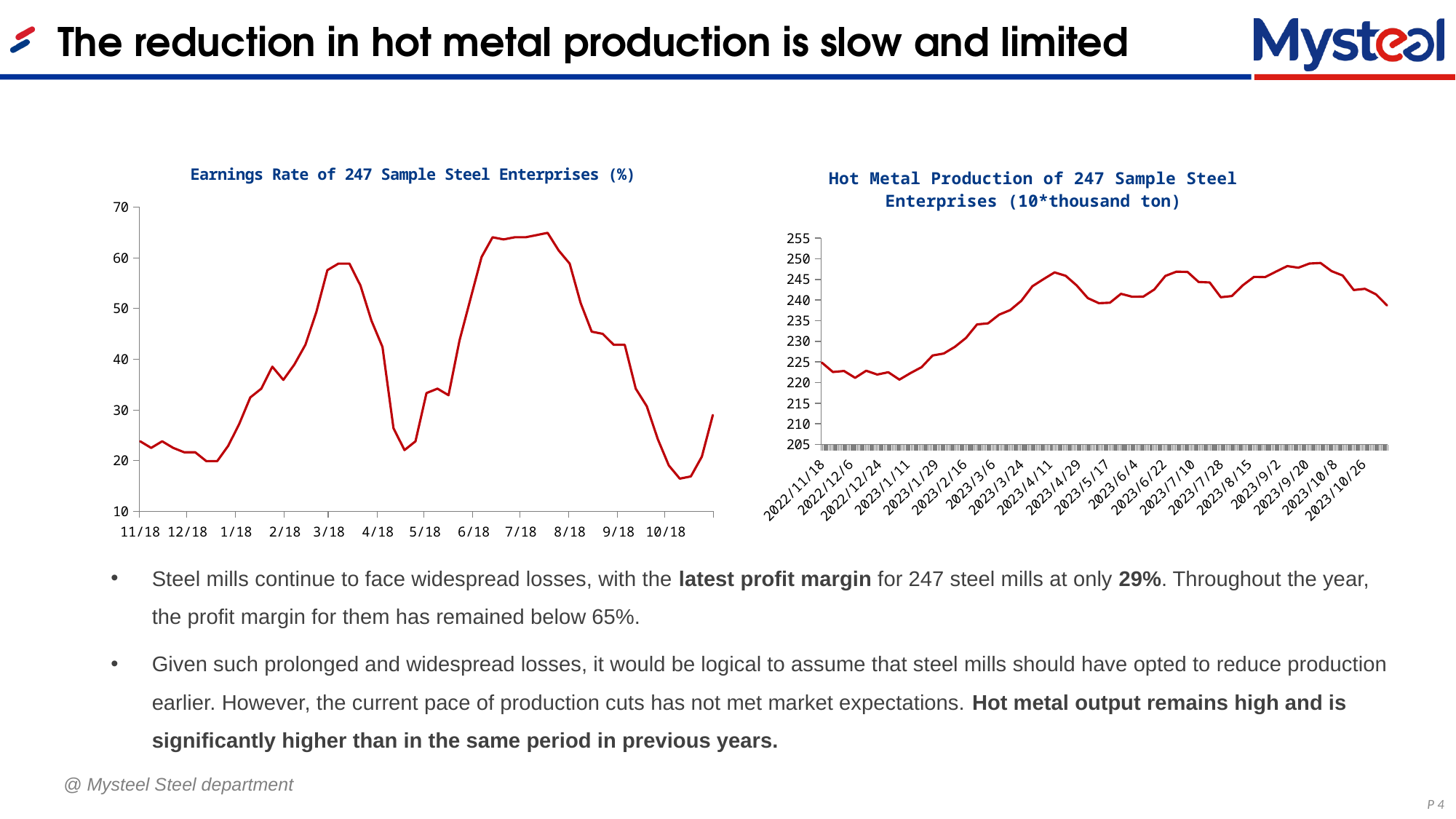

The reduction in hot metal production is slow and limited

### Chart: Earnings Rate of 247 Sample Steel Enterprises (%)

| Category | 247家钢铁企业：盈利率：中国（周） |
|---|---|
| 45247 | 29.0 |
| 45240 | 20.78 |
| 45233 | 16.88 |
| 45226 | 16.45 |
| 45219 | 19.05 |
| 45212 | 24.24 |
| 45205 | 30.74 |
| 45198 | 34.2 |
| 45191 | 42.86 |
| 45184 | 42.86 |
| 45177 | 45.02 |
| 45170 | 45.45 |
| 45163 | 51.08 |
| 45156 | 58.87 |
| 45149 | 61.47 |
| 45142 | 64.94 |
| 45135 | 64.5 |
| 45128 | 64.07 |
| 45121 | 64.07 |
| 45114 | 63.64 |
| 45107 | 64.07 |
| 45100 | 60.17 |
| 45093 | 51.95 |
| 45086 | 43.72 |
| 45079 | 32.9 |
| 45072 | 34.2 |
| 45065 | 33.33 |
| 45058 | 23.81 |
| 45051 | 22.08 |
| 45044 | 26.41 |
| 45037 | 42.42 |
| 45030 | 47.62 |
| 45023 | 54.55 |
| 45016 | 58.87 |
| 45009 | 58.87 |
| 45002 | 57.58 |
| 44995 | 49.35 |
| 44988 | 42.86 |
| 44981 | 38.96 |
| 44974 | 35.93 |
| 44967 | 38.53 |
| 44960 | 34.2 |
| 44953 | 32.47 |
| 44946 | 27.27 |
| 44939 | 22.94 |
| 44932 | 19.91 |
| 44925 | 19.91 |
| 44918 | 21.65 |
| 44911 | 21.65 |
| 44904 | 22.51 |
| 44897 | 23.81 |
| 44890 | 22.51 |
| 44883 | 23.81 |

### Chart: Hot Metal Production of 247 Sample Steel Enterprises (10*thousand ton)

| Category | 247家钢铁企业：铁水：日均产量：中国（周） |
|---|---|
| 45240 | 238.72 |
| 45233 | 241.4 |
| 45226 | 242.73 |
| 45219 | 242.44 |
| 45212 | 245.95 |
| 45205 | 247.01 |
| 45198 | 248.99 |
| 45191 | 248.85 |
| 45184 | 247.84 |
| 45177 | 248.24 |
| 45170 | 246.92 |
| 45163 | 245.57 |
| 45156 | 245.62 |
| 45149 | 243.6 |
| 45142 | 240.98 |
| 45135 | 240.69 |
| 45128 | 244.27 |
| 45121 | 244.38 |
| 45114 | 246.82 |
| 45107 | 246.88 |
| 45100 | 245.85 |
| 45093 | 242.56 |
| 45086 | 240.82 |
| 45079 | 240.81 |
| 45072 | 241.52 |
| 45065 | 239.36 |
| 45058 | 239.25 |
| 45051 | 240.48 |
| 45044 | 243.54 |
| 45037 | 245.88 |
| 45030 | 246.7 |
| 45023 | 245.07 |
| 45016 | 243.35 |
| 45009 | 239.82 |
| 45002 | 237.58 |
| 44995 | 236.47 |
| 44988 | 234.36 |
| 44981 | 234.1 |
| 44974 | 230.81 |
| 44967 | 228.66 |
| 44960 | 227.04 |
| 44953 | 226.57 |
| 44946 | 223.74 |
| 44939 | 222.3 |
| 44932 | 220.72 |
| 44925 | 222.51 |
| 44918 | 221.95 |
| 44911 | 222.88 |
| 44904 | 221.16 |
| 44897 | 222.81 |
| 44890 | 222.56 |
| 44883 | 224.85 |
Steel mills continue to face widespread losses, with the latest profit margin for 247 steel mills at only 29%. Throughout the year, the profit margin for them has remained below 65%.
Given such prolonged and widespread losses, it would be logical to assume that steel mills should have opted to reduce production earlier. However, the current pace of production cuts has not met market expectations. Hot metal output remains high and is significantly higher than in the same period in previous years.